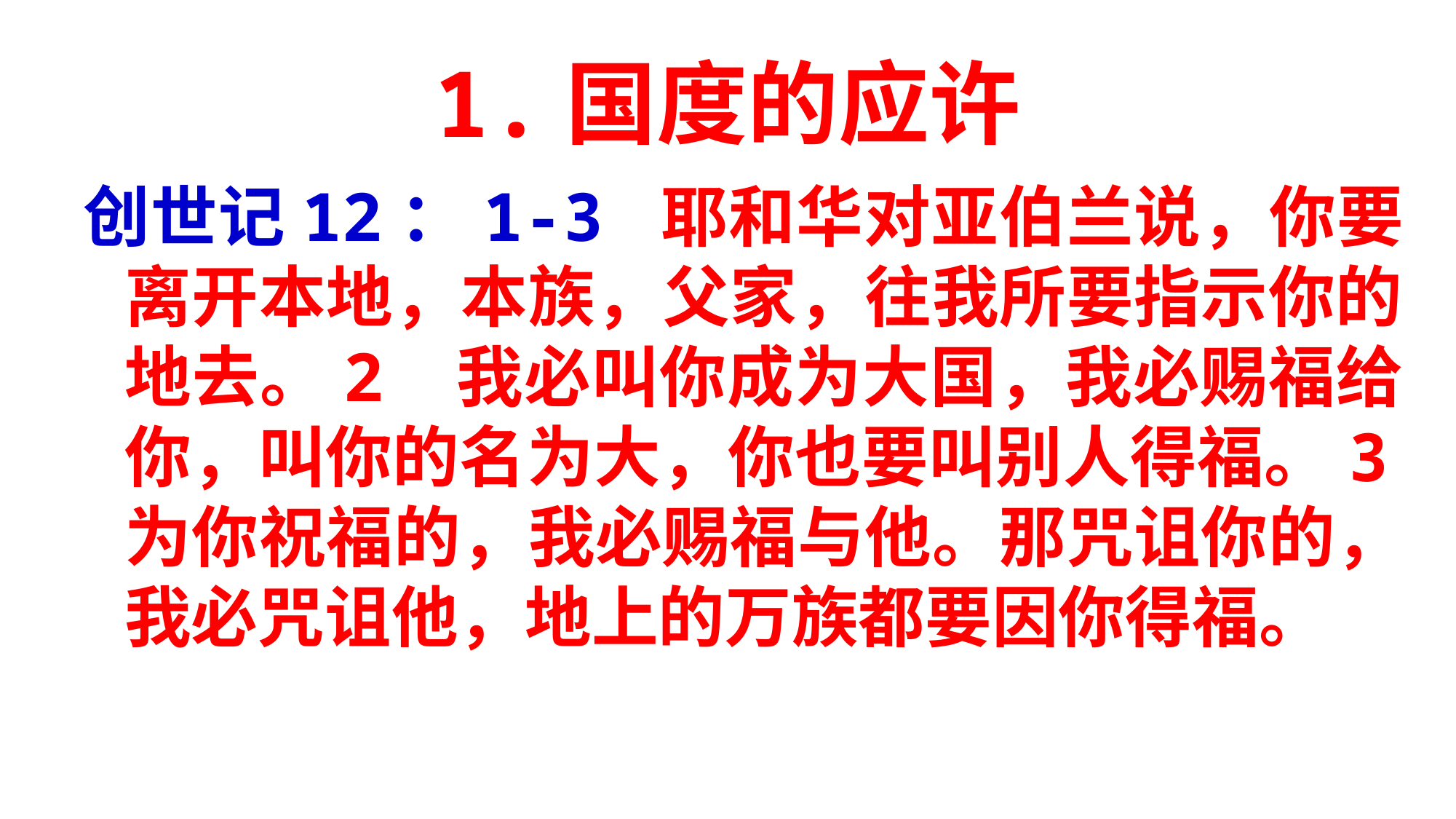

# 1.国度的应许
创世记12：1-3 耶和华对亚伯兰说，你要离开本地，本族，父家，往我所要指示你的地去。2	我必叫你成为大国，我必赐福给你，叫你的名为大，你也要叫别人得福。3为你祝福的，我必赐福与他。那咒诅你的，我必咒诅他，地上的万族都要因你得福。